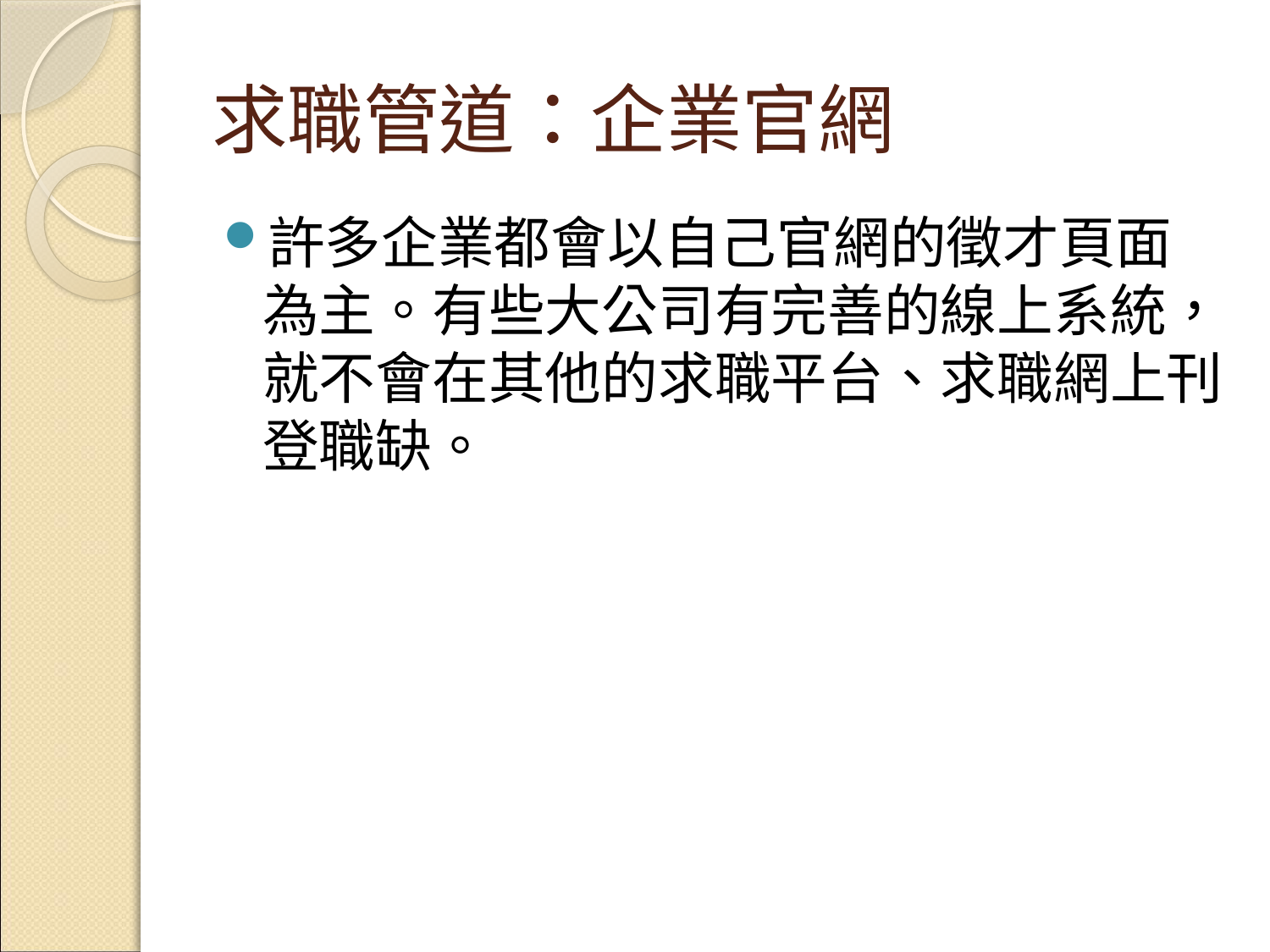

# 求職管道：企業官網
許多企業都會以自己官網的徵才頁面為主。有些大公司有完善的線上系統，就不會在其他的求職平台、求職網上刊登職缺。